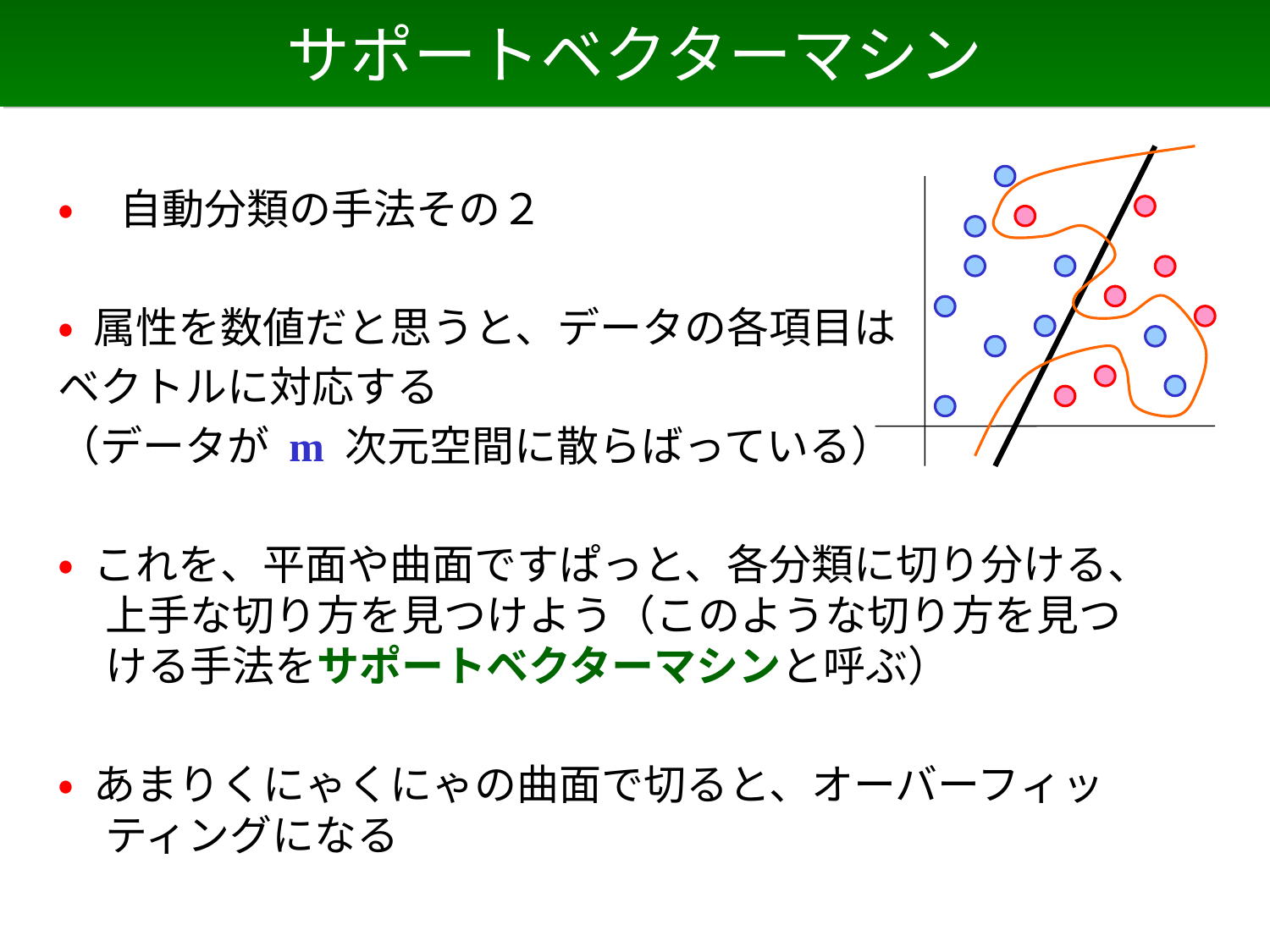

# サポートベクターマシン

• 自動分類の手法その２

• 属性を数値だと思うと、データの各項目は
ベクトルに対応する
（データが m 次元空間に散らばっている）

• これを、平面や曲面ですぱっと、各分類に切り分ける、上手な切り方を見つけよう（このような切り方を見つける手法をサポートベクターマシンと呼ぶ）

• あまりくにゃくにゃの曲面で切ると、オーバーフィッティングになる